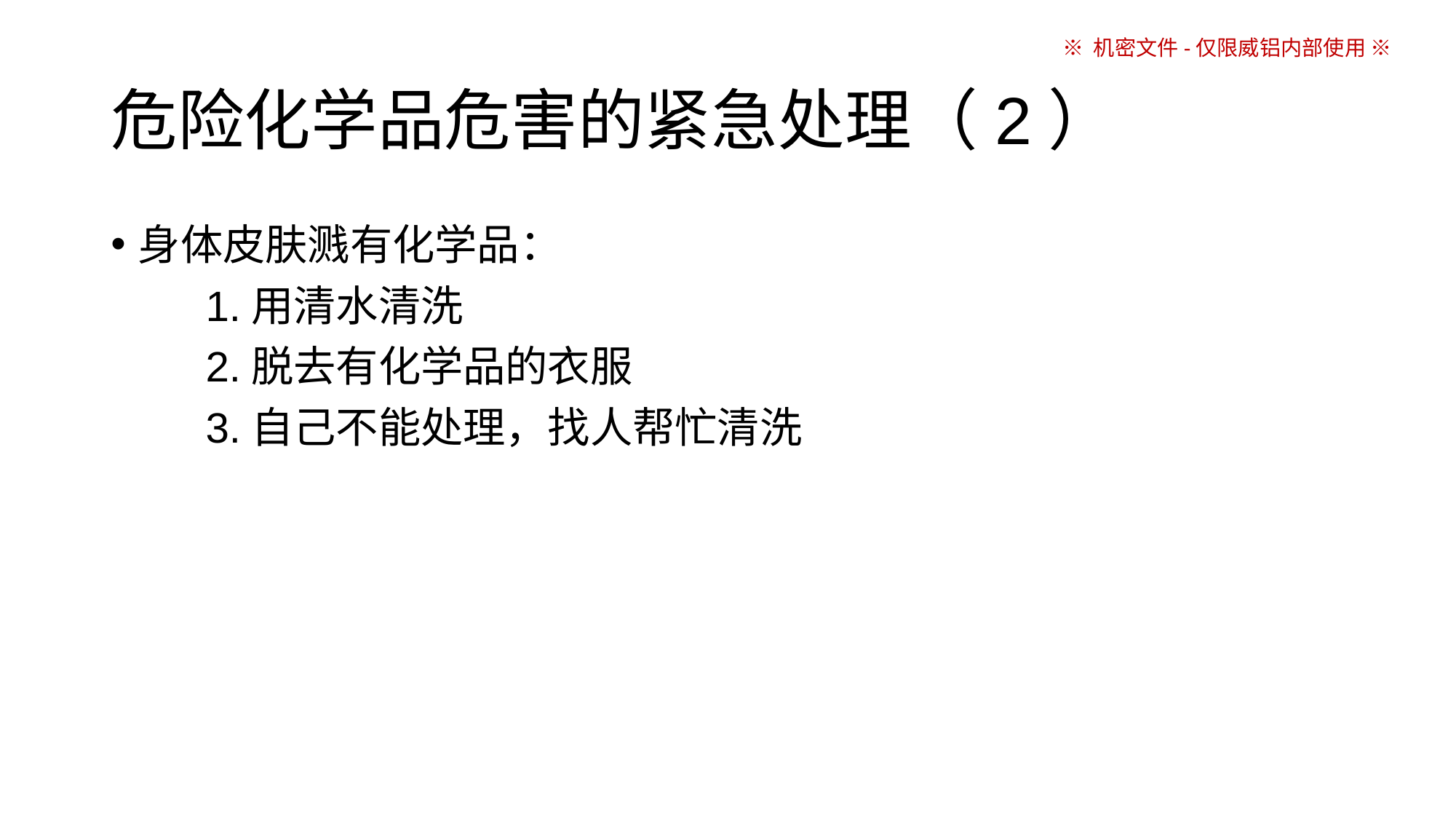

# 危险化学品危害的紧急处理（2）
身体皮肤溅有化学品：
        1.用清水清洗
        2.脱去有化学品的衣服
        3.自己不能处理，找人帮忙清洗